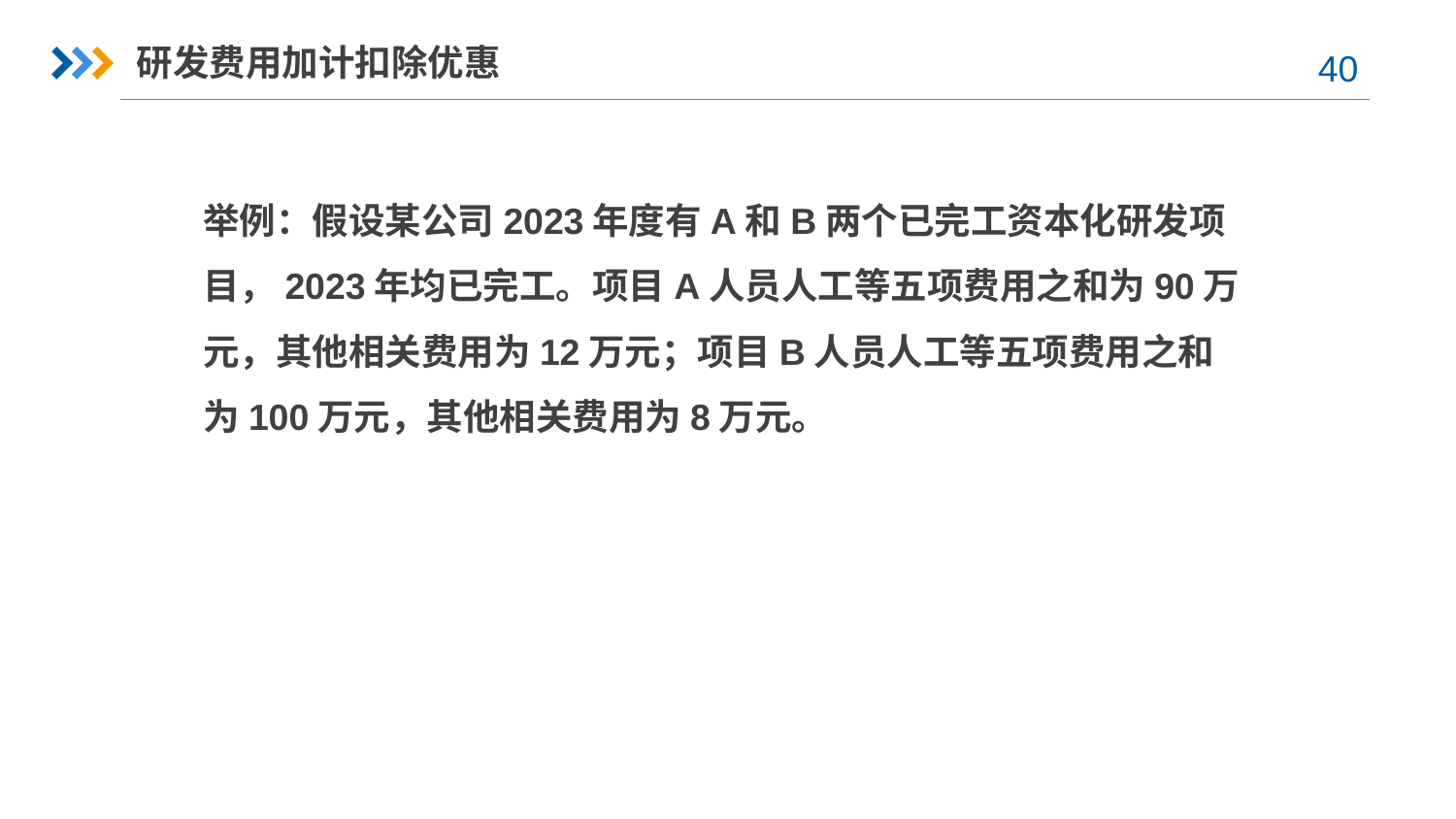

研发费用加计扣除优惠
举例：假设某公司2023年度有A和B两个已完工资本化研发项目，2023年均已完工。项目A人员人工等五项费用之和为90万元，其他相关费用为12万元；项目B人员人工等五项费用之和为100万元，其他相关费用为8万元。